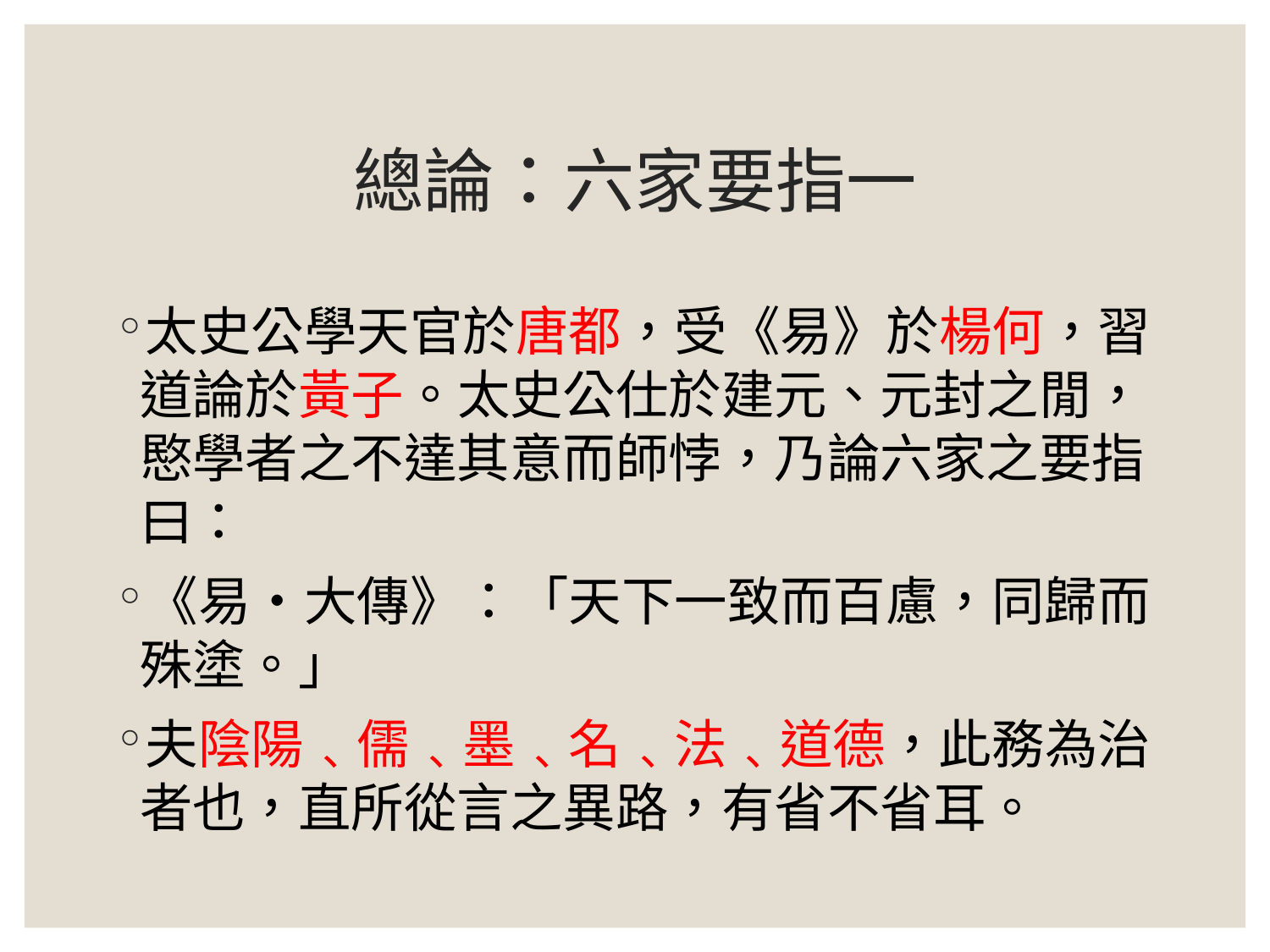

# 總論：六家要指一
太史公學天官於唐都，受《易》於楊何，習道論於黃子。太史公仕於建元、元封之閒，愍學者之不達其意而師悖，乃論六家之要指曰：
《易‧大傳》：「天下一致而百慮，同歸而殊塗。」
夫陰陽﹑儒﹑墨﹑名﹑法﹑道德，此務為治者也，直所從言之異路，有省不省耳。